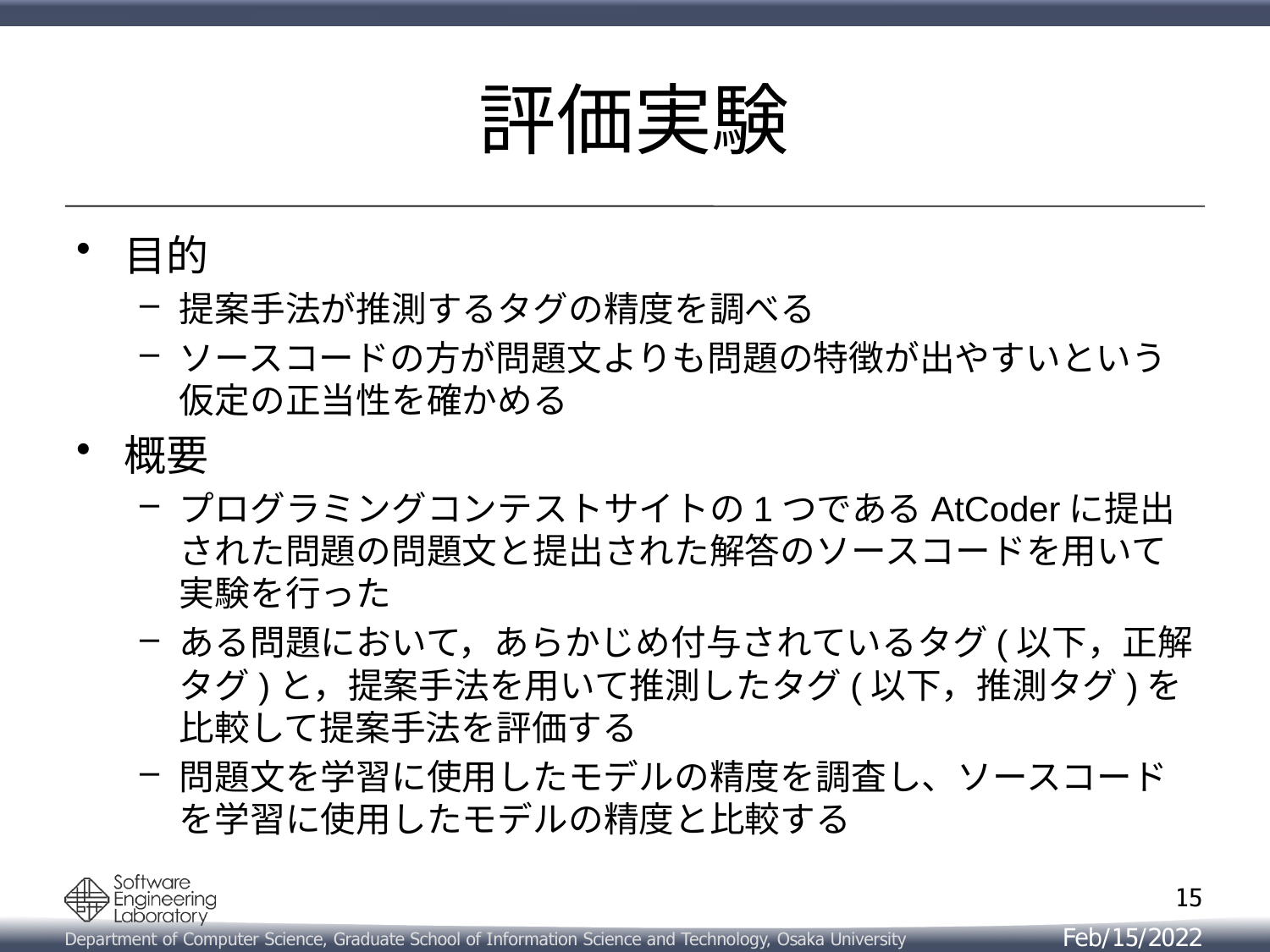

# 評価実験
目的
提案手法が推測するタグの精度を調べる
ソースコードの方が問題文よりも問題の特徴が出やすいという仮定の正当性を確かめる
概要
プログラミングコンテストサイトの1つであるAtCoderに提出された問題の問題文と提出された解答のソースコードを用いて実験を行った
ある問題において，あらかじめ付与されているタグ(以下，正解タグ)と，提案手法を用いて推測したタグ(以下，推測タグ)を比較して提案手法を評価する
問題文を学習に使用したモデルの精度を調査し、ソースコードを学習に使用したモデルの精度と比較する
15
Feb/15/2022